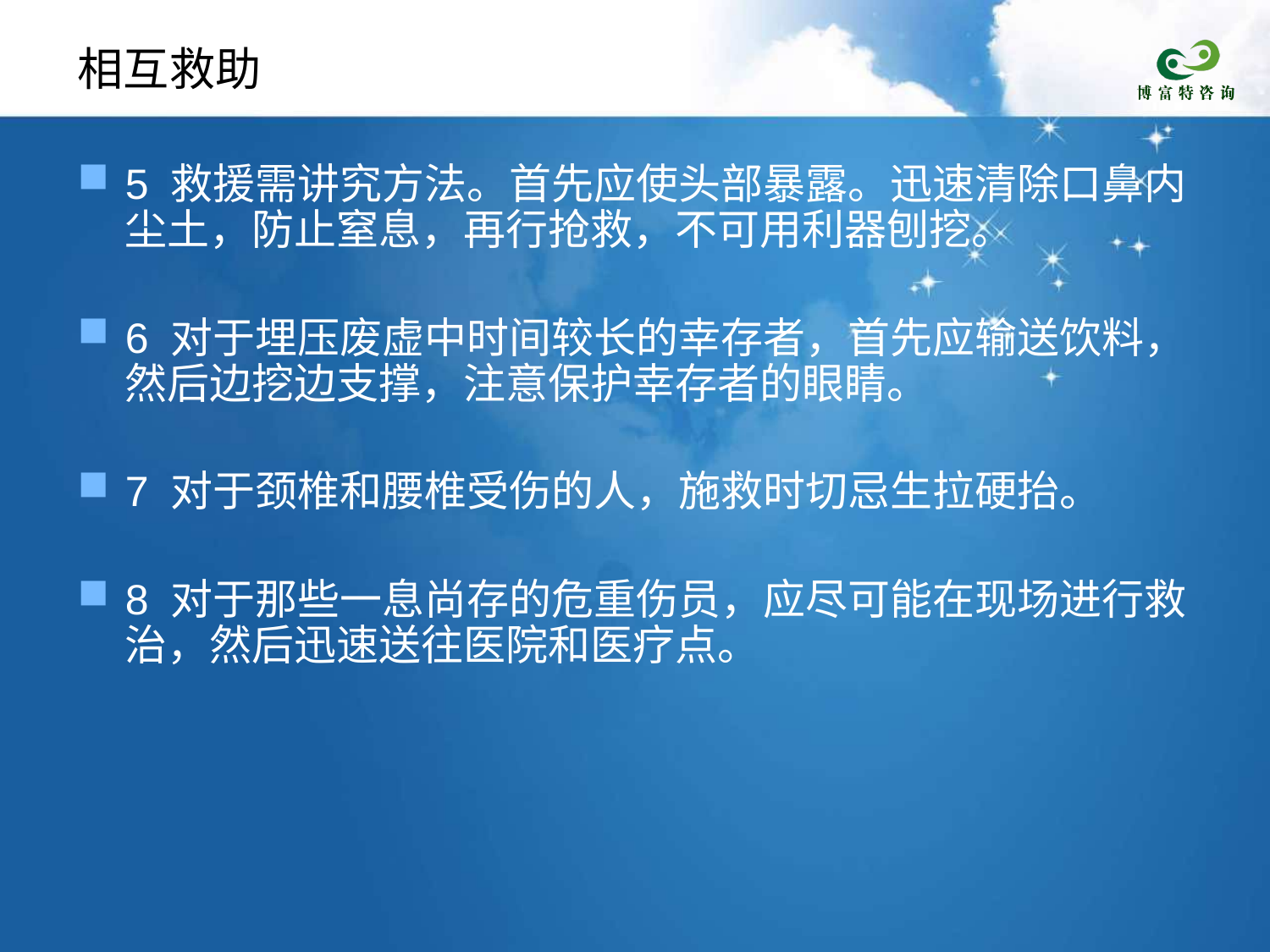

# 相互救助
5 救援需讲究方法。首先应使头部暴露。迅速清除口鼻内尘土，防止窒息，再行抢救，不可用利器刨挖。

6 对于埋压废虚中时间较长的幸存者，首先应输送饮料，然后边挖边支撑，注意保护幸存者的眼睛。

7 对于颈椎和腰椎受伤的人，施救时切忌生拉硬抬。

8 对于那些一息尚存的危重伤员，应尽可能在现场进行救治，然后迅速送往医院和医疗点。